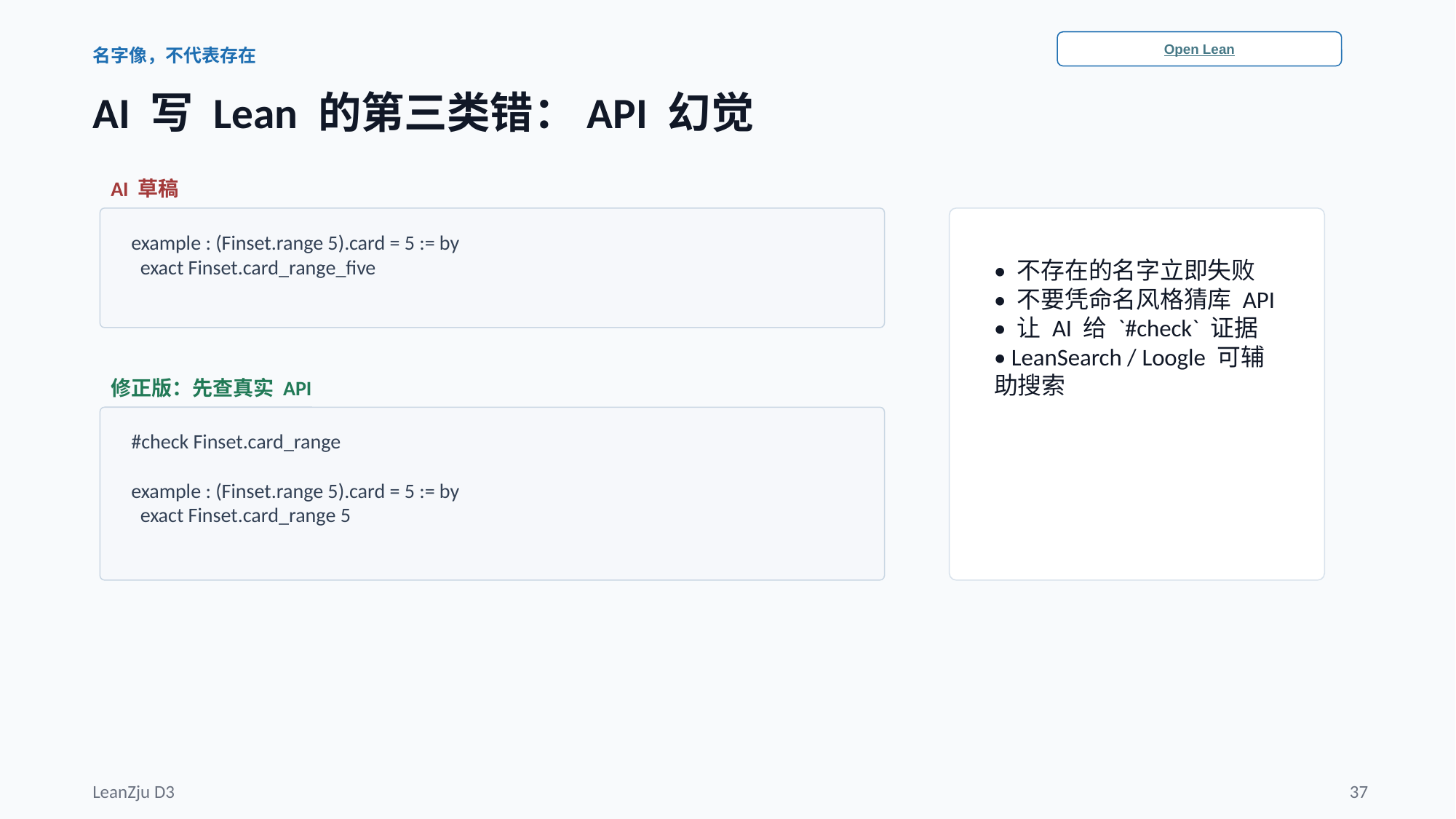

Open Lean
名字像，不代表存在
AI 写 Lean 的第三类错：API 幻觉
AI 草稿

example : (Finset.range 5).card = 5 := by
  exact Finset.card_range_five
• 不存在的名字立即失败
• 不要凭命名风格猜库 API
• 让 AI 给 `#check` 证据
• LeanSearch / Loogle 可辅助搜索
修正版：先查真实 API

#check Finset.card_range

example : (Finset.range 5).card = 5 := by
  exact Finset.card_range 5
LeanZju D3
37